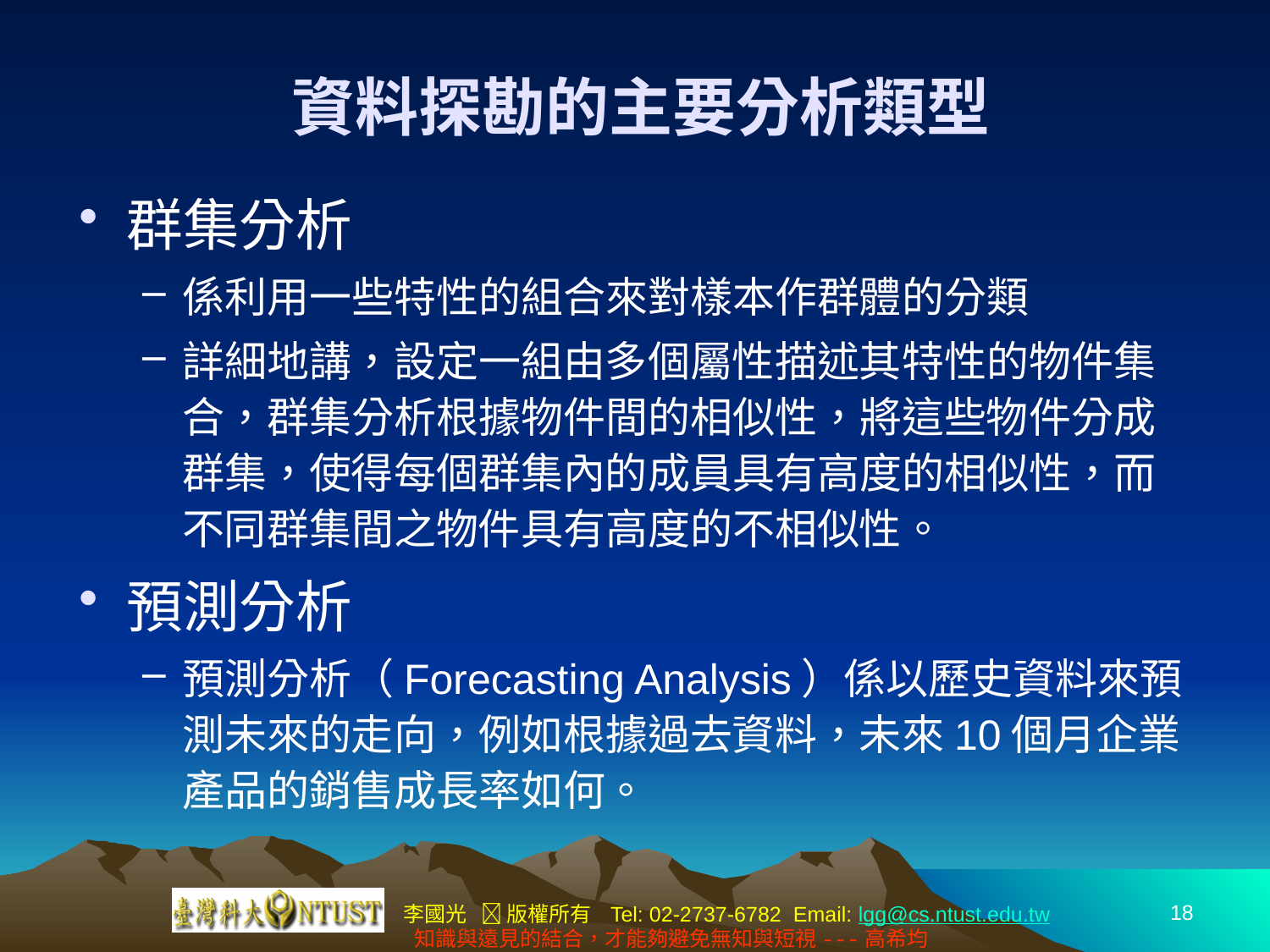

# 資料探勘的主要分析類型
群集分析
係利用一些特性的組合來對樣本作群體的分類
詳細地講，設定一組由多個屬性描述其特性的物件集合，群集分析根據物件間的相似性，將這些物件分成群集，使得每個群集內的成員具有高度的相似性，而不同群集間之物件具有高度的不相似性。
預測分析
預測分析（Forecasting Analysis）係以歷史資料來預測未來的走向，例如根據過去資料，未來10個月企業產品的銷售成長率如何。
18